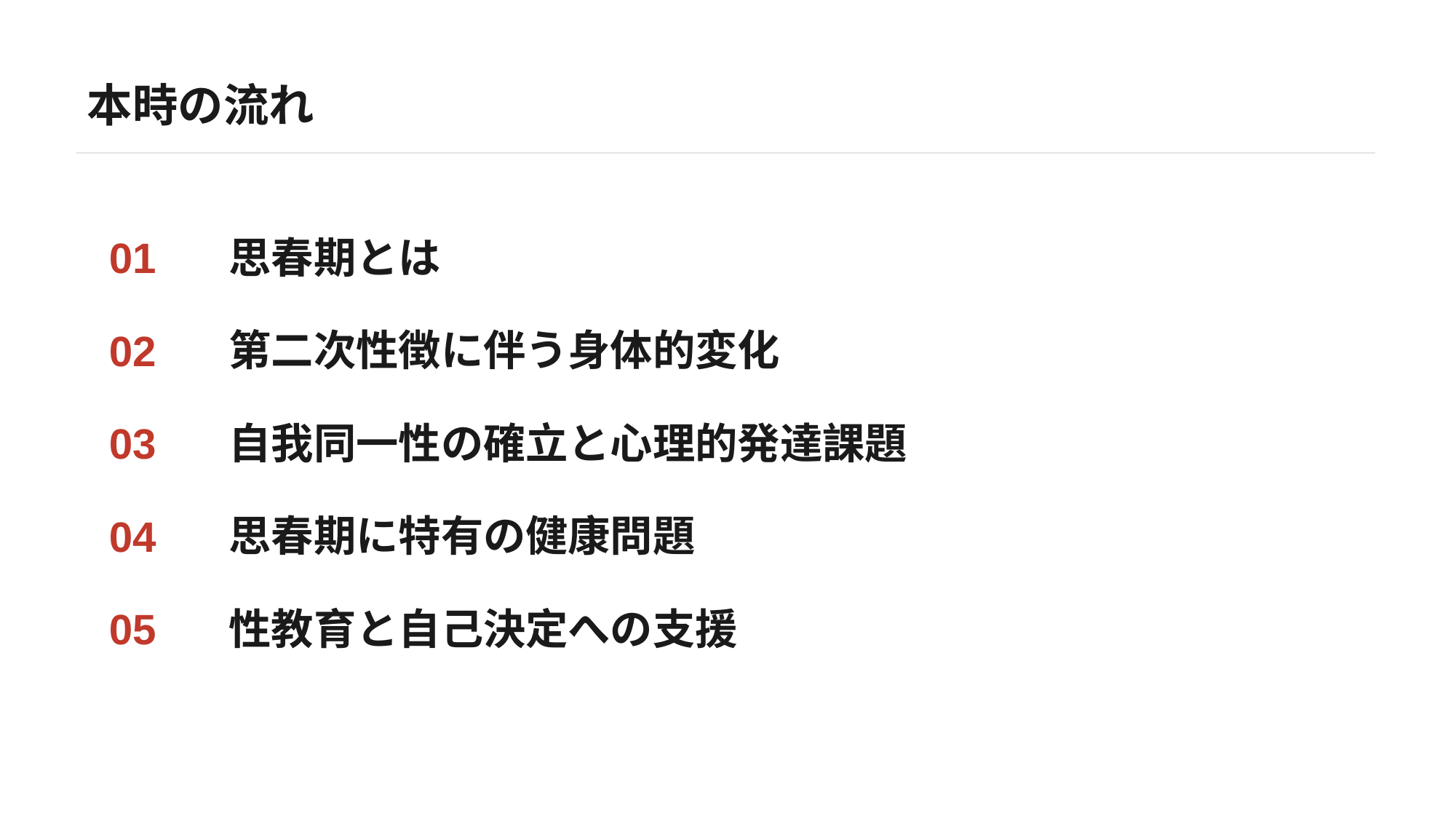

本時の流れ

01
思春期とは
02
第二次性徴に伴う身体的変化
03
自我同一性の確立と心理的発達課題
04
思春期に特有の健康問題
05
性教育と自己決定への支援